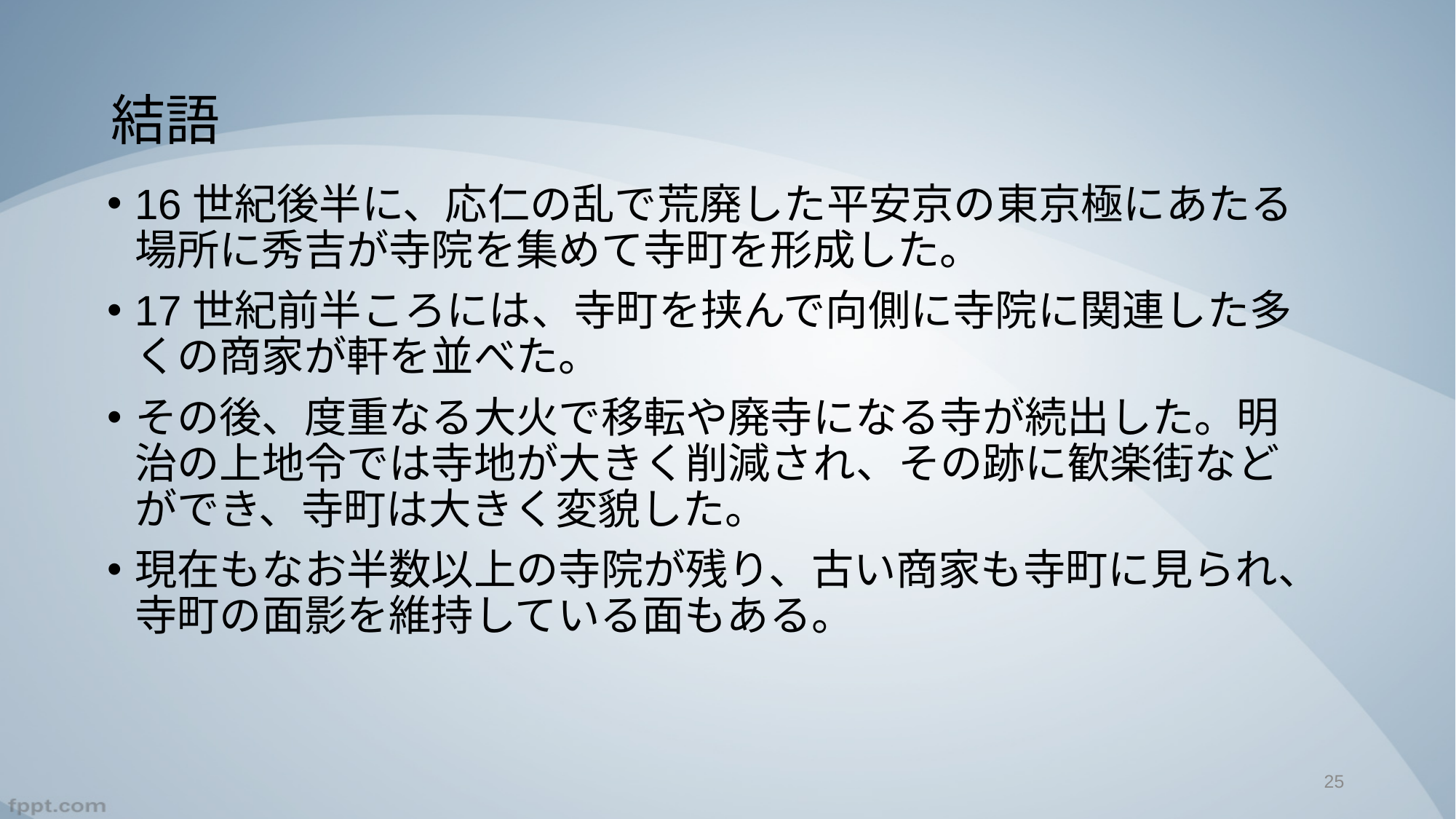

# 結語
16世紀後半に、応仁の乱で荒廃した平安京の東京極にあたる場所に秀吉が寺院を集めて寺町を形成した。
17世紀前半ころには、寺町を挟んで向側に寺院に関連した多くの商家が軒を並べた。
その後、度重なる大火で移転や廃寺になる寺が続出した。明治の上地令では寺地が大きく削減され、その跡に歓楽街などができ、寺町は大きく変貌した。
現在もなお半数以上の寺院が残り、古い商家も寺町に見られ、寺町の面影を維持している面もある。

25